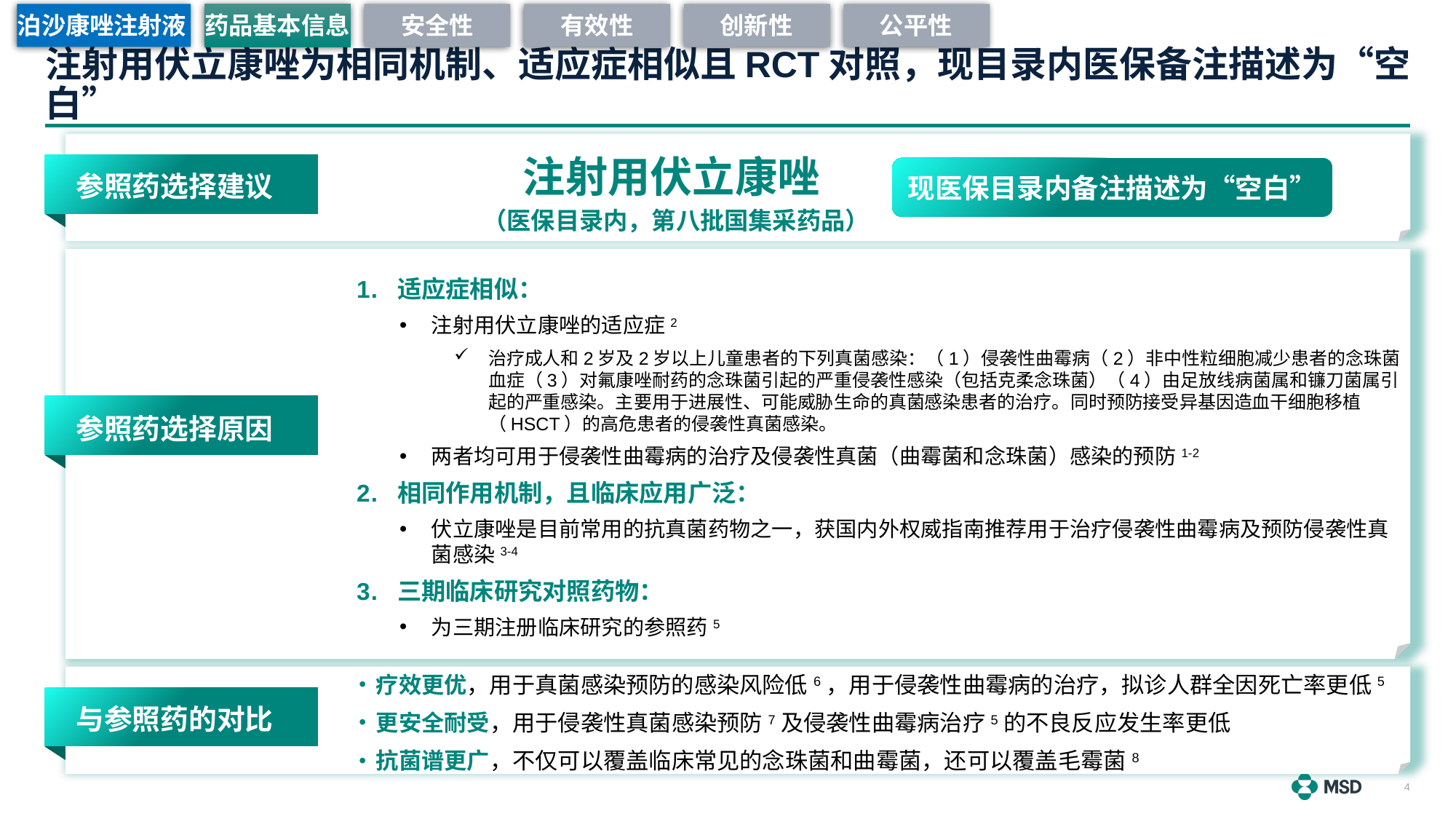

泊沙康唑注射液
药品基本信息
安全性
有效性
创新性
公平性
# 注射用伏立康唑为相同机制、适应症相似且RCT对照，现目录内医保备注描述为“空白”

参照药选择建议
注射用伏立康唑
（医保目录内，第八批国集采药品）
现医保目录内备注描述为“空白”

参照药选择原因
适应症相似：
注射用伏立康唑的适应症2
治疗成人和2岁及2岁以上儿童患者的下列真菌感染：（1）侵袭性曲霉病（2）非中性粒细胞减少患者的念珠菌血症（3）对氟康唑耐药的念珠菌引起的严重侵袭性感染（包括克柔念珠菌）（4）由足放线病菌属和镰刀菌属引起的严重感染。主要用于进展性、可能威胁生命的真菌感染患者的治疗。同时预防接受异基因造血干细胞移植（HSCT）的高危患者的侵袭性真菌感染。
两者均可用于侵袭性曲霉病的治疗及侵袭性真菌（曲霉菌和念珠菌）感染的预防1-2
相同作用机制，且临床应用广泛：
伏立康唑是目前常用的抗真菌药物之一，获国内外权威指南推荐用于治疗侵袭性曲霉病及预防侵袭性真菌感染3-4
三期临床研究对照药物：
为三期注册临床研究的参照药5
疗效更优，用于真菌感染预防的感染风险低6，用于侵袭性曲霉病的治疗，拟诊人群全因死亡率更低5
更安全耐受，用于侵袭性真菌感染预防7及侵袭性曲霉病治疗5的不良反应发生率更低
抗菌谱更广，不仅可以覆盖临床常见的念珠菌和曲霉菌，还可以覆盖毛霉菌8

与参照药的对比
4